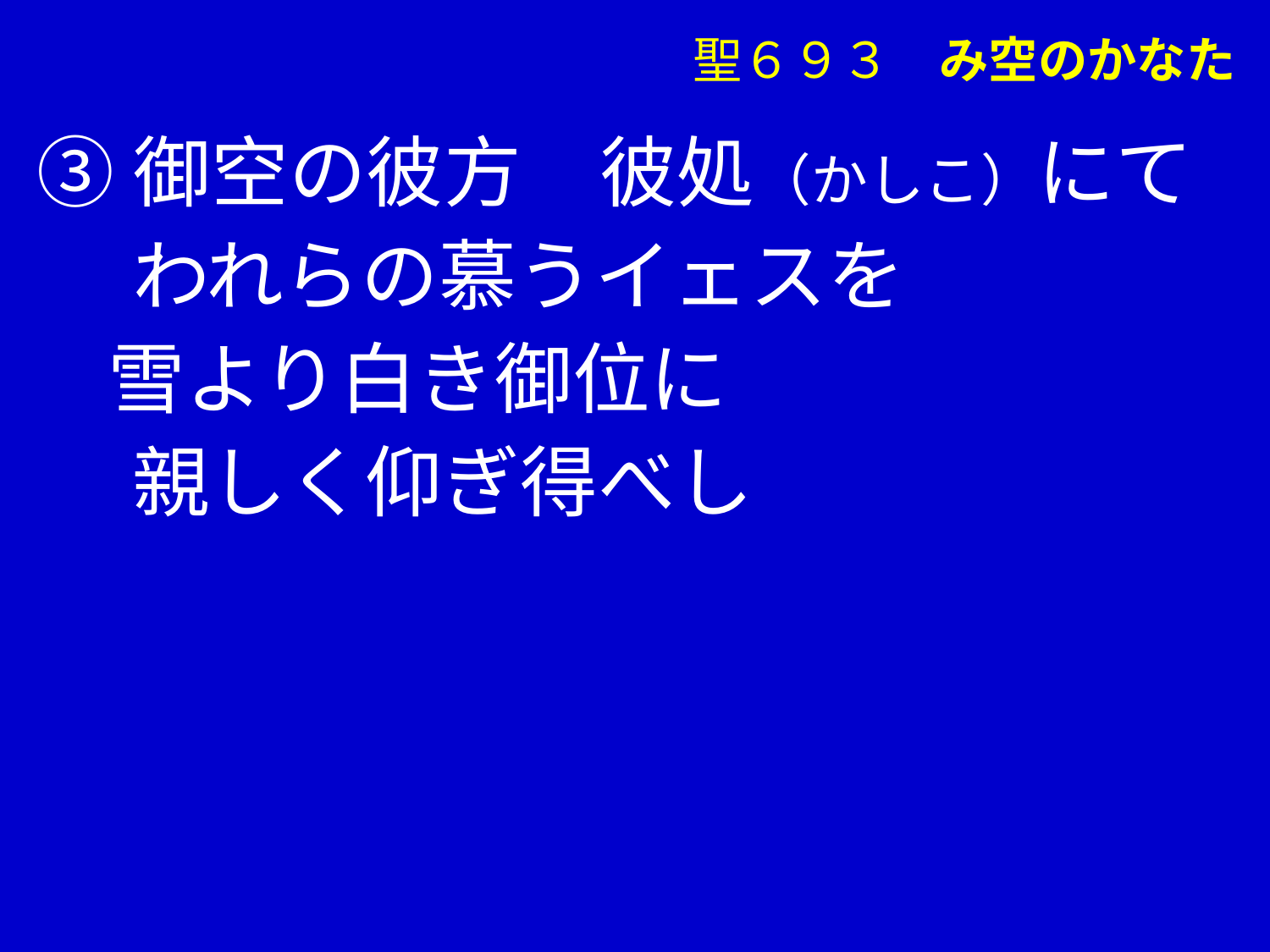

聖６９３　み空のかなた
③御空の彼方　彼処（かしこ）にて
　 われらの慕うイェスを
   雪より白き御位に
　 親しく仰ぎ得べし